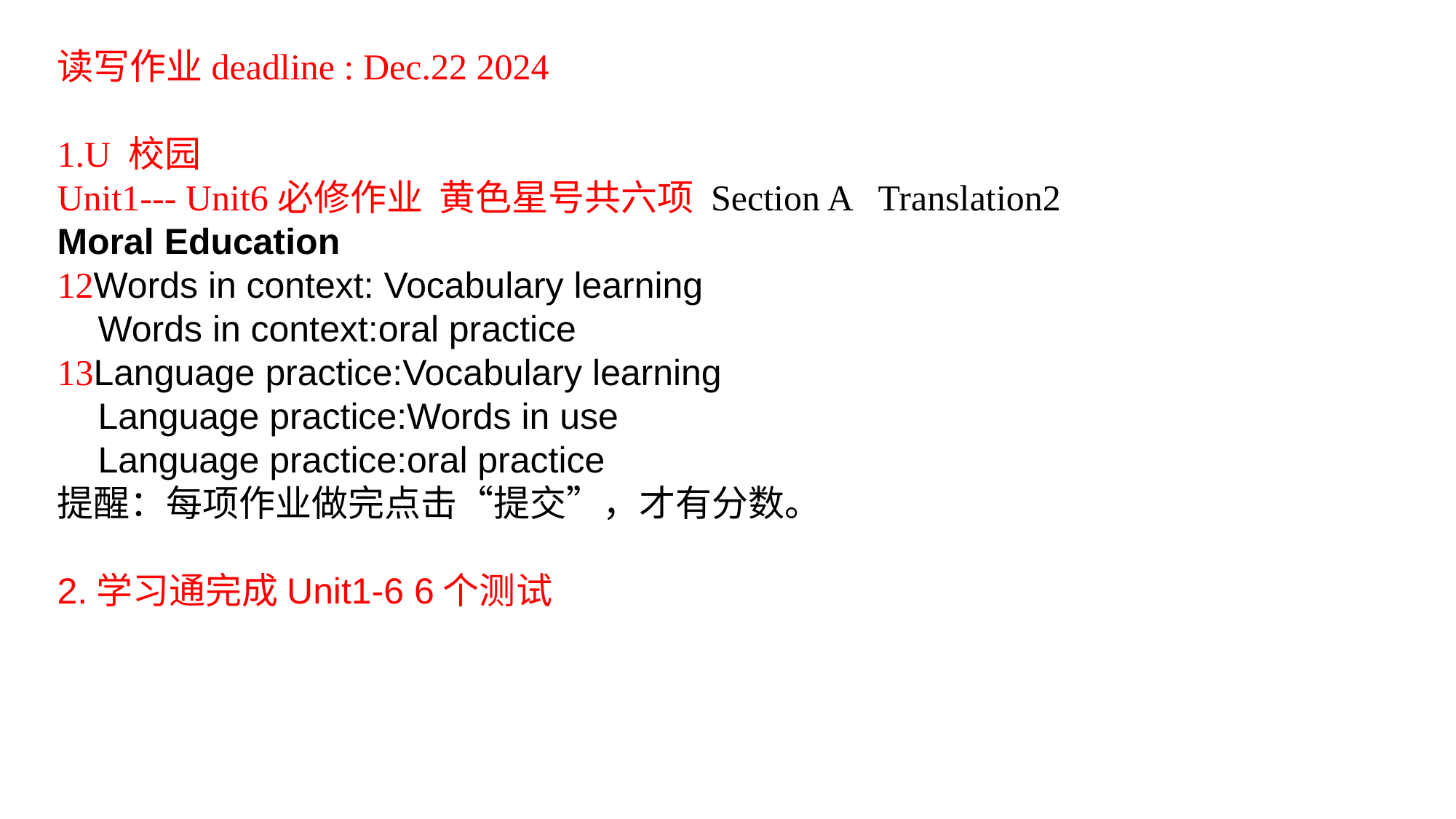

读写作业deadline : Dec.22 2024

1.U 校园
Unit1--- Unit6必修作业  黄色星号共六项 Section A   Translation2
Moral Education
12Words in context: Vocabulary learning
    Words in context:oral practice
13Language practice:Vocabulary learning
    Language practice:Words in use
    Language practice:oral practice
提醒：每项作业做完点击“提交”，才有分数。

2.学习通完成Unit1-6 6个测试